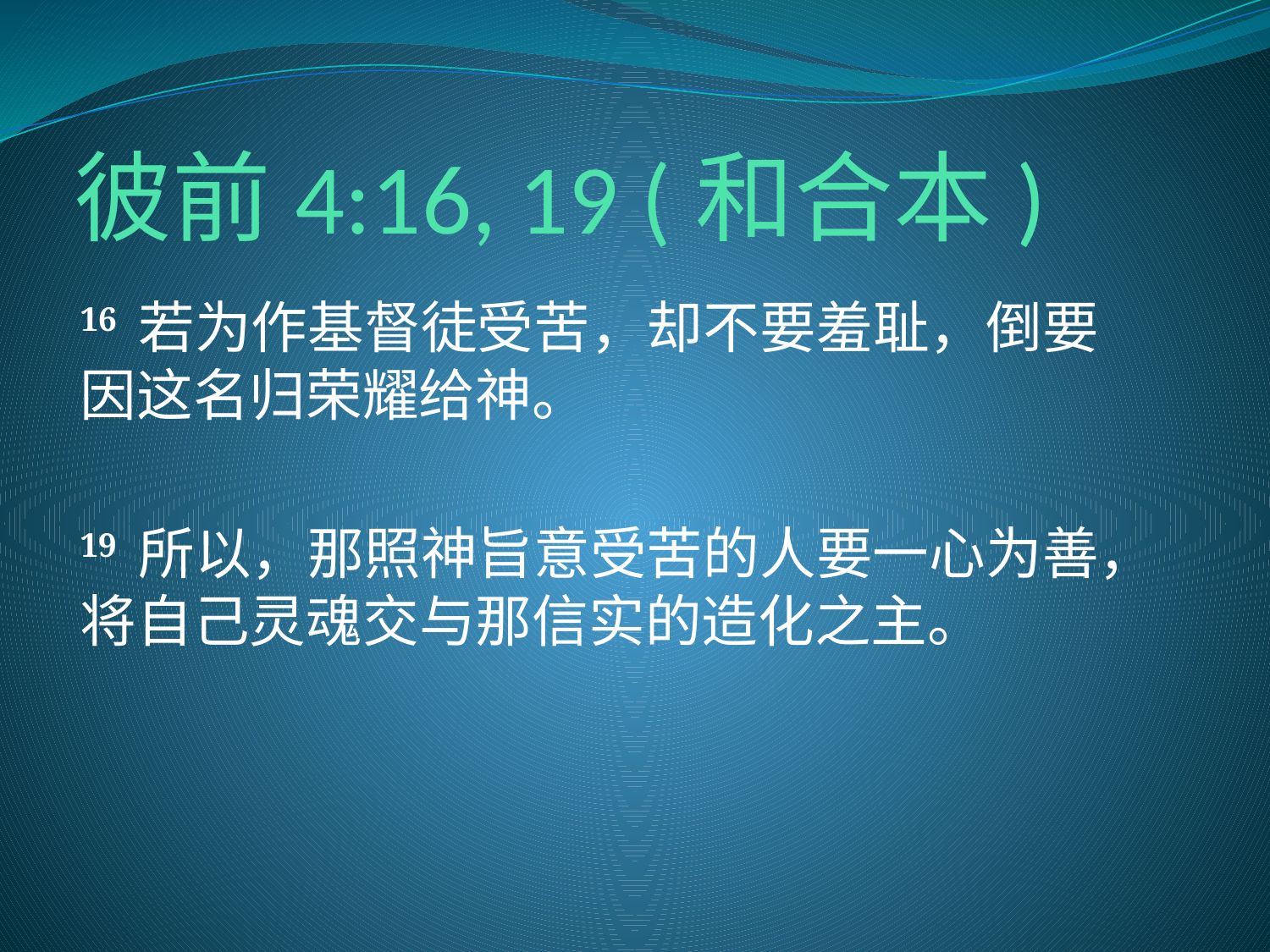

# 彼前4:16, 19 (和合本)
16 若为作基督徒受苦，却不要羞耻，倒要因这名归荣耀给神。

19 所以，那照神旨意受苦的人要一心为善，将自己灵魂交与那信实的造化之主。